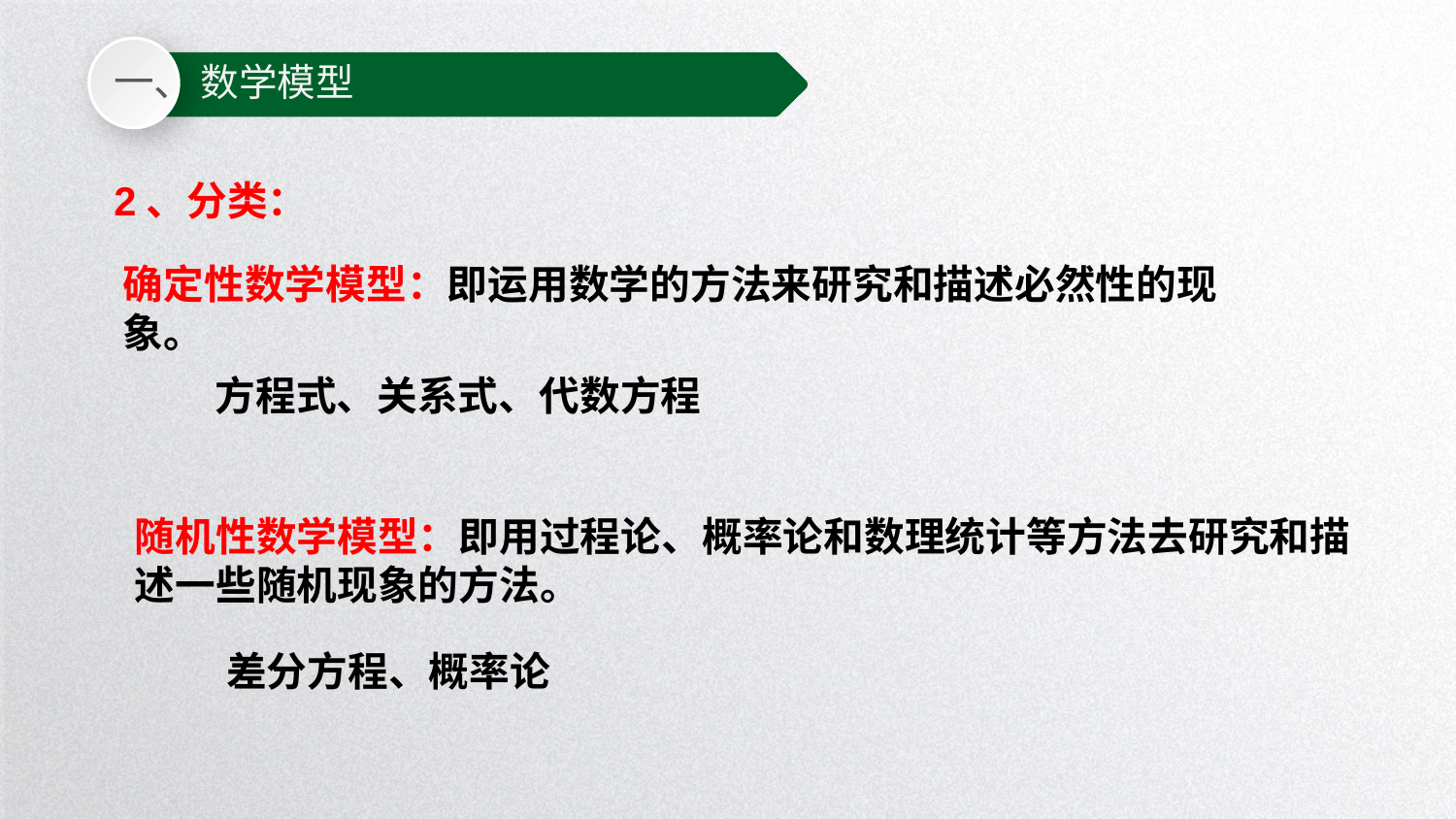

一、

数学模型
2、分类：
确定性数学模型：即运用数学的方法来研究和描述必然性的现象。
方程式、关系式、代数方程
随机性数学模型：即用过程论、概率论和数理统计等方法去研究和描述一些随机现象的方法。
差分方程、概率论